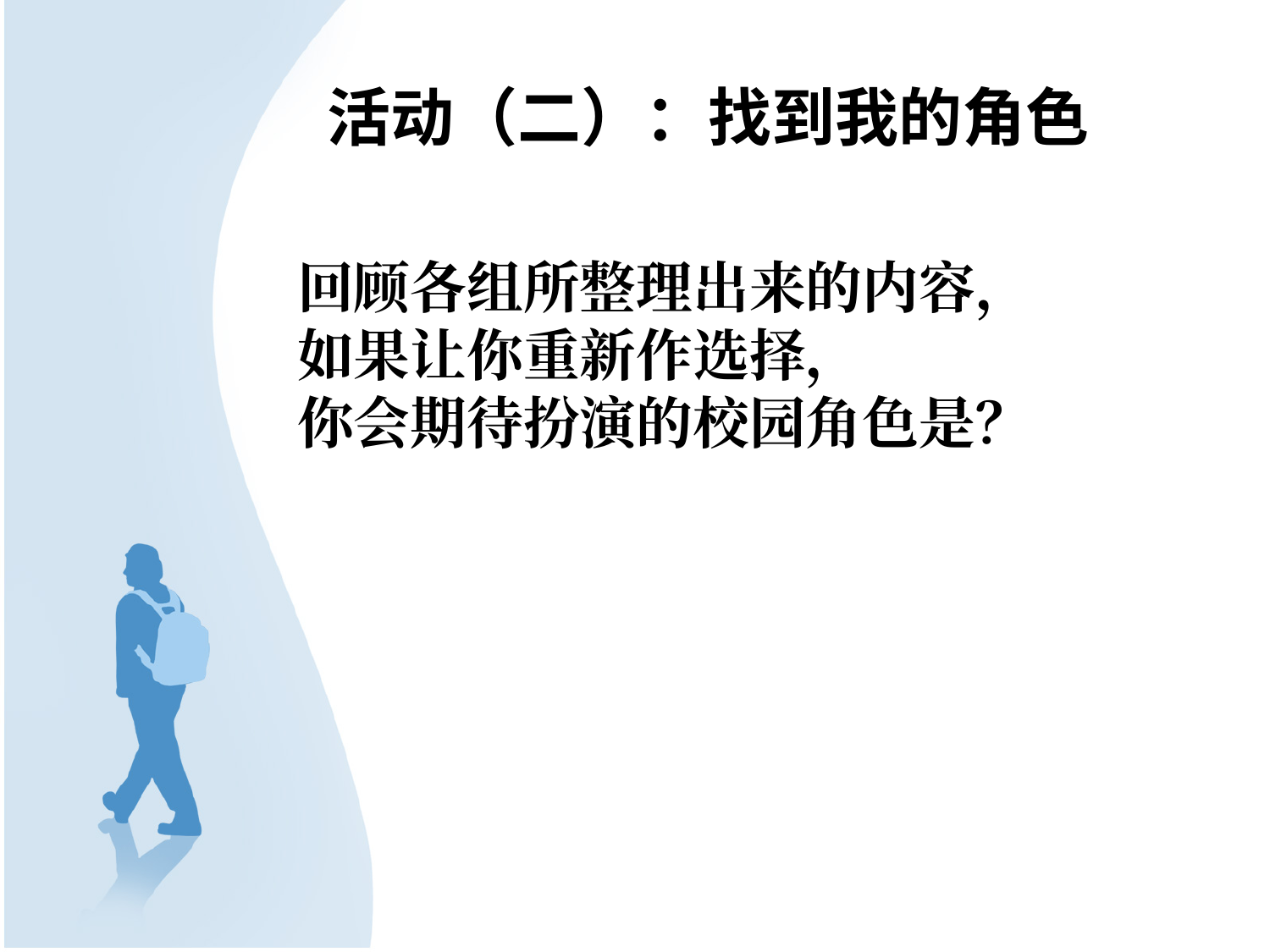

活动（二）：找到我的角色
回顾各组所整理出来的内容，
如果让你重新作选择，
你会期待扮演的校园角色是？